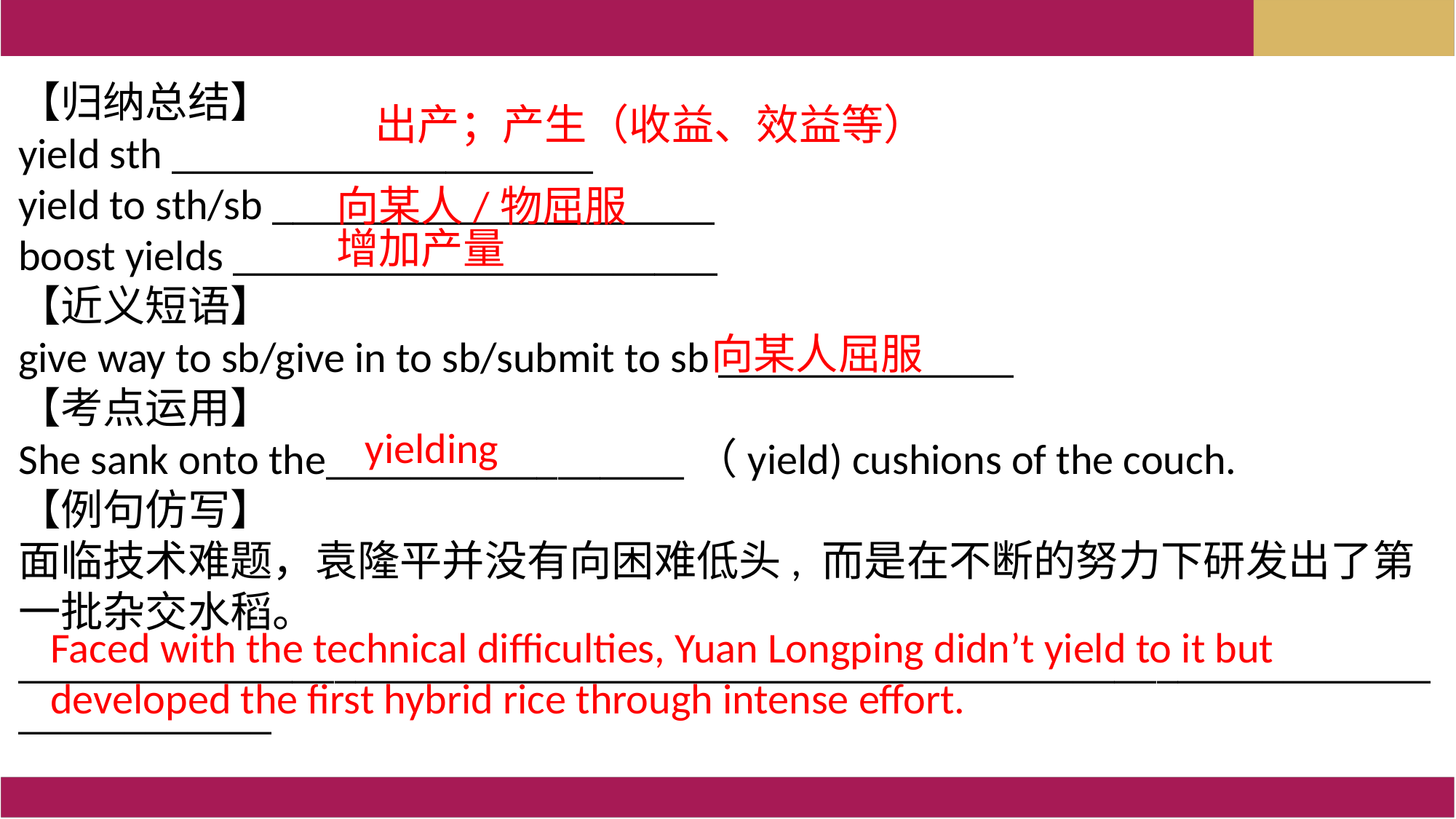

【归纳总结】
yield sth ____________________
yield to sth/sb _____________________
boost yields _______________________
【近义短语】
give way to sb/give in to sb/submit to sb ______________
【考点运用】
She sank onto the_________________（yield) cushions of the couch.
【例句仿写】
面临技术难题，袁隆平并没有向困难低头, 而是在不断的努力下研发出了第一批杂交水稻。
_______________________________________________________________________________
 出产；产生（收益、效益等）
 向某人/物屈服
 增加产量
 向某人屈服
 yielding
Faced with the technical difficulties, Yuan Longping didn’t yield to it but developed the first hybrid rice through intense effort.